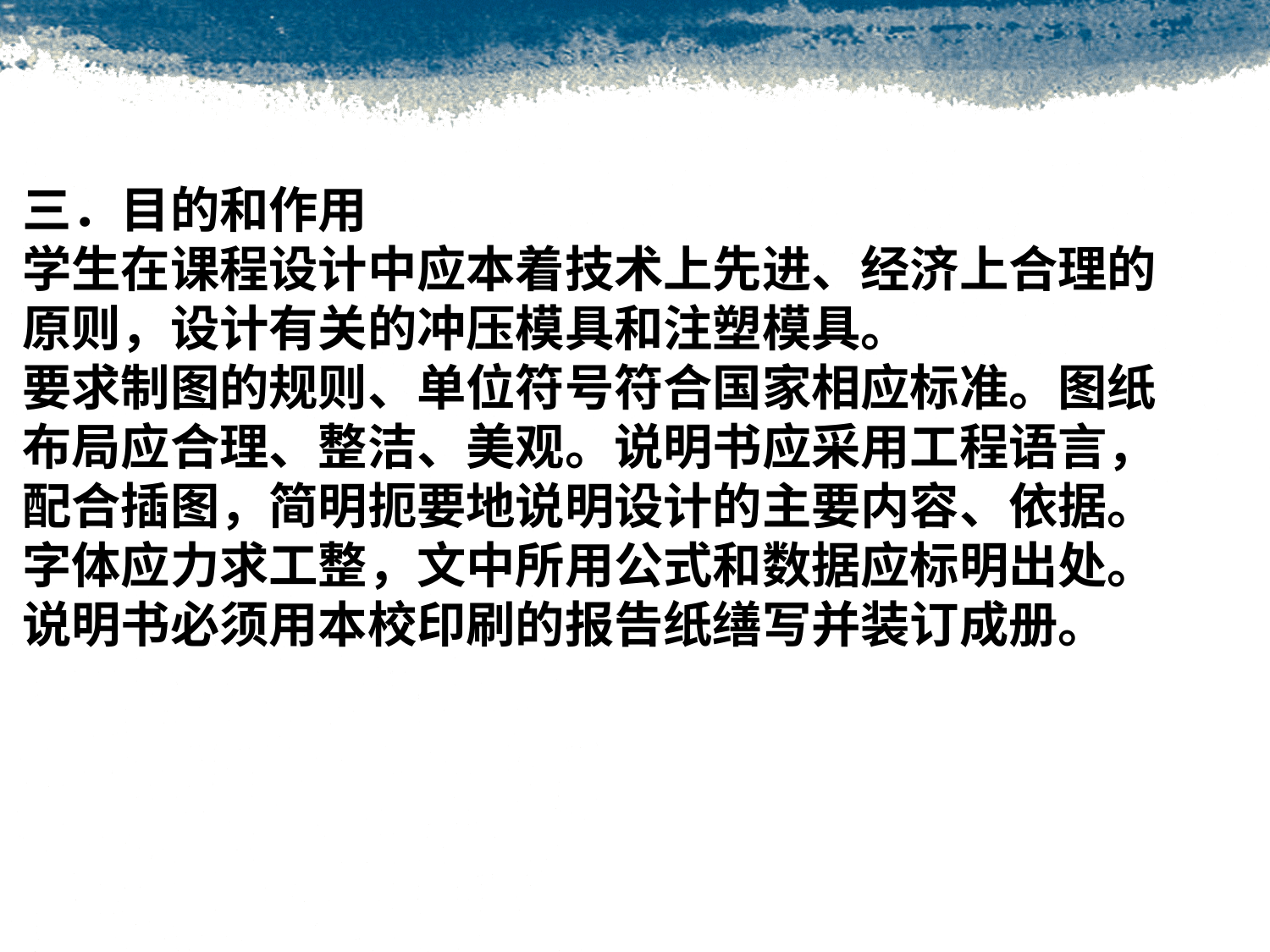

#
三．目的和作用学生在课程设计中应本着技术上先进、经济上合理的原则，设计有关的冲压模具和注塑模具。要求制图的规则、单位符号符合国家相应标准。图纸布局应合理、整洁、美观。说明书应采用工程语言，配合插图，简明扼要地说明设计的主要内容、依据。字体应力求工整，文中所用公式和数据应标明出处。说明书必须用本校印刷的报告纸缮写并装订成册。